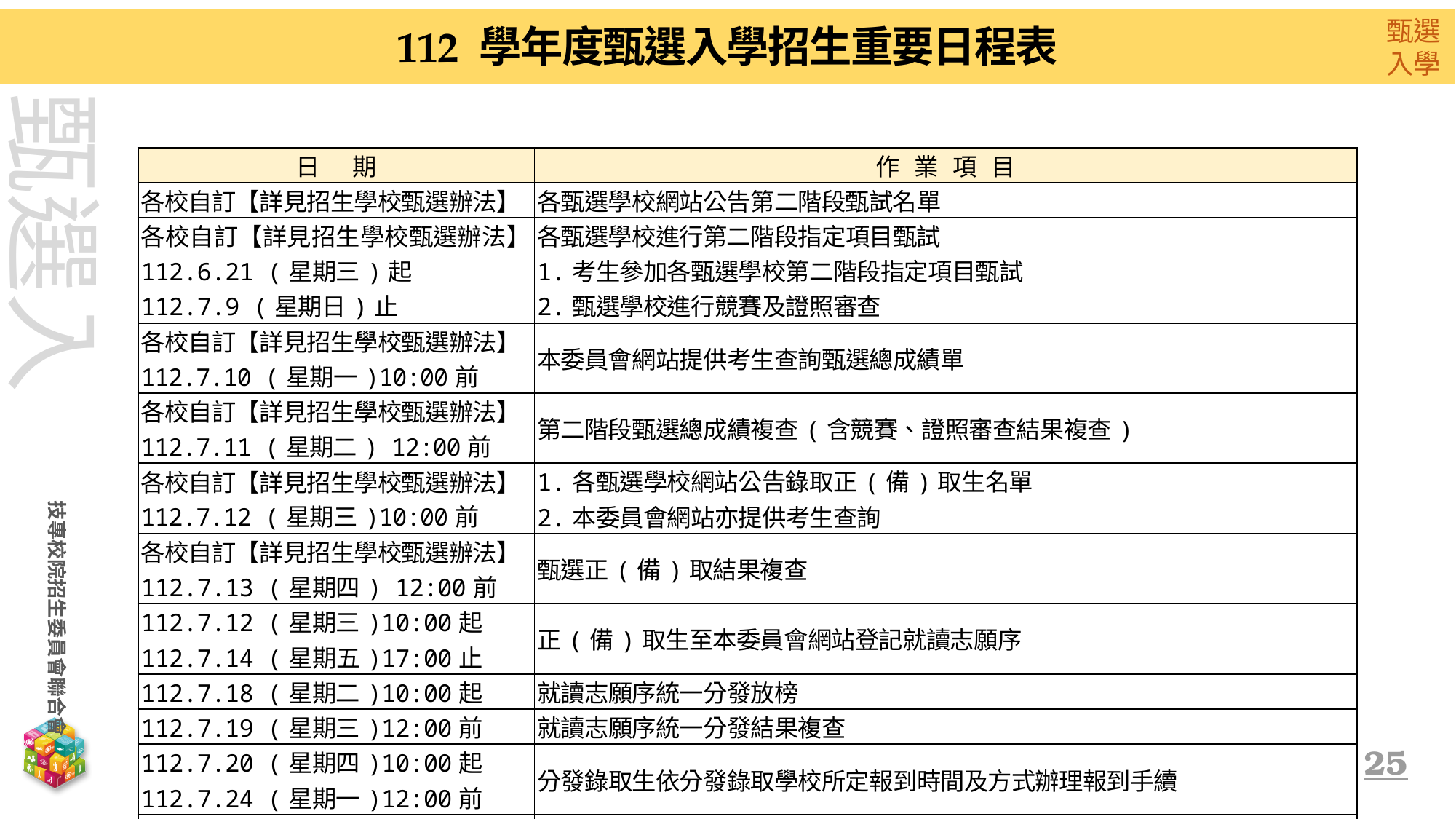

# 112 學年度甄選入學招生重要日程表
| 日 期 | 作 業 項 目 |
| --- | --- |
| 各校自訂【詳見招生學校甄選辦法】 | 各甄選學校網站公告第二階段甄試名單 |
| 各校自訂【詳見招生學校甄選辦法】 112.6.21 (星期三)起 112.7.9 (星期日)止 | 各甄選學校進行第二階段指定項目甄試 1.考生參加各甄選學校第二階段指定項目甄試 2.甄選學校進行競賽及證照審查 |
| 各校自訂【詳見招生學校甄選辦法】 112.7.10 (星期一)10:00前 | 本委員會網站提供考生查詢甄選總成績單 |
| 各校自訂【詳見招生學校甄選辦法】 112.7.11 (星期二) 12:00前 | 第二階段甄選總成績複查(含競賽、證照審查結果複查) |
| 各校自訂【詳見招生學校甄選辦法】 112.7.12 (星期三)10:00前 | 1.各甄選學校網站公告錄取正(備)取生名單 2.本委員會網站亦提供考生查詢 |
| 各校自訂【詳見招生學校甄選辦法】 112.7.13 (星期四) 12:00前 | 甄選正(備)取結果複查 |
| 112.7.12 (星期三)10:00起 112.7.14 (星期五)17:00止 | 正(備)取生至本委員會網站登記就讀志願序 |
| 112.7.18 (星期二)10:00起 | 就讀志願序統一分發放榜 |
| 112.7.19 (星期三)12:00前 | 就讀志願序統一分發結果複查 |
| 112.7.20 (星期四)10:00起 112.7.24 (星期一)12:00前 | 分發錄取生依分發錄取學校所定報到時間及方式辦理報到手續 |
| 112.7.24 (星期一)17:00前 | 各甄選學校向本委員會函告分發錄取生未報到名單 |
25